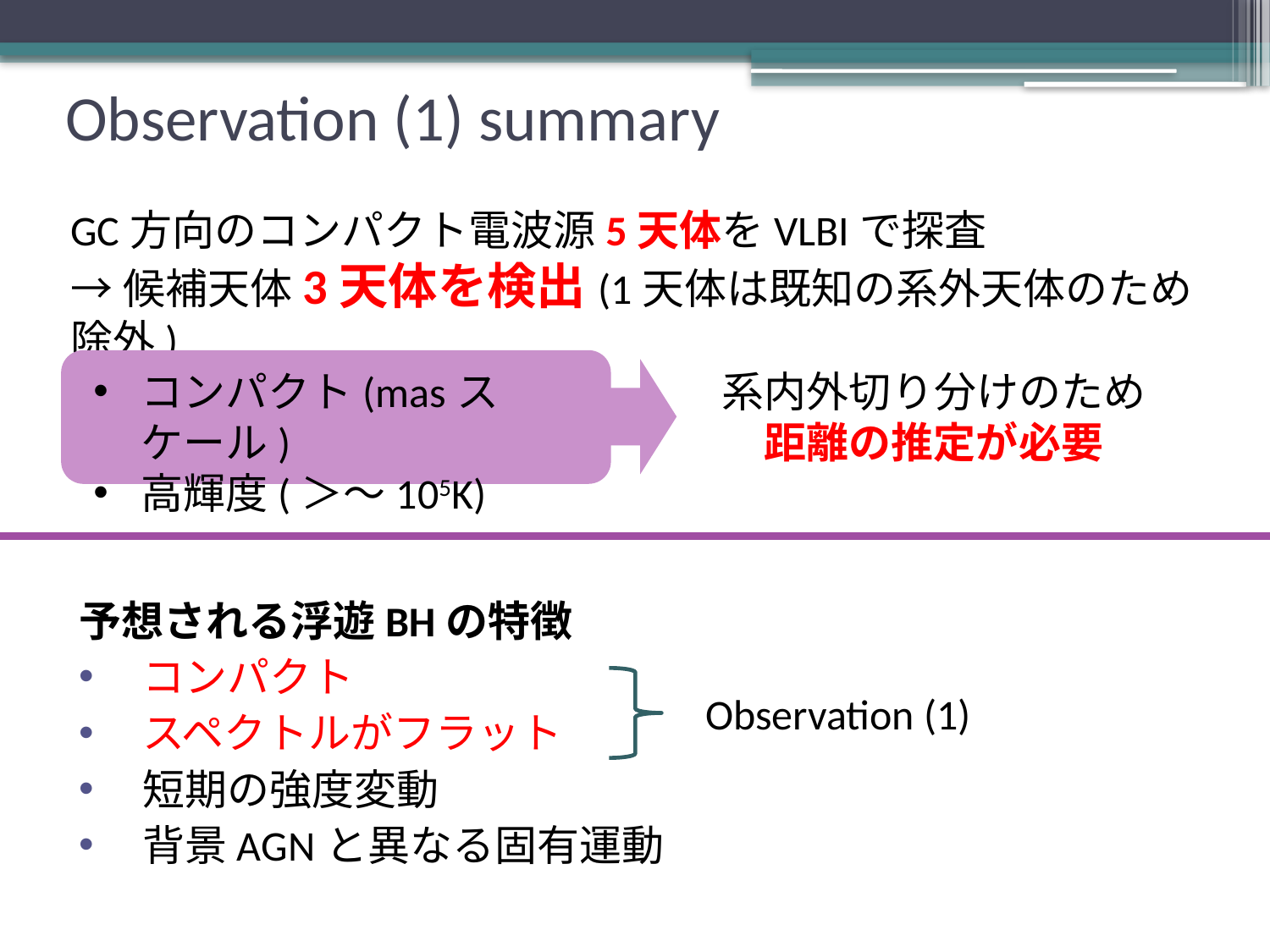

Observation (1) summary
GC方向のコンパクト電波源5天体をVLBIで探査
→候補天体3天体を検出(1天体は既知の系外天体のため除外)

コンパクト(masスケール)
高輝度(＞～105K)
系内外切り分けのため
距離の推定が必要
予想される浮遊BHの特徴
コンパクト
スペクトルがフラット
短期の強度変動
背景AGNと異なる固有運動

Observation (1)